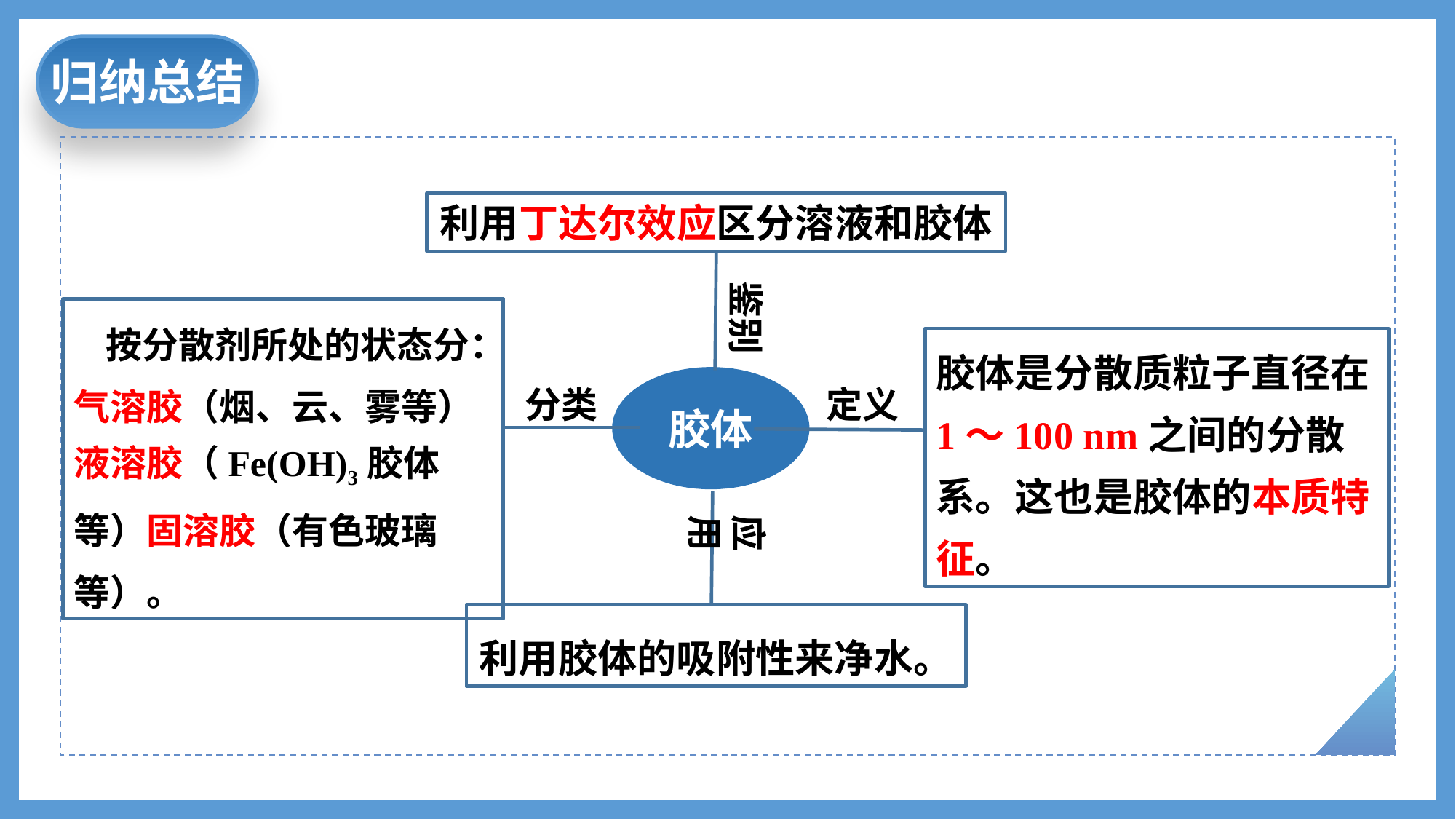

归纳总结
新知传授

利用丁达尔效应区分溶液和胶体
鉴别
按分散剂所处的状态分：气溶胶（烟、云、雾等）液溶胶（Fe(OH)3胶体等）固溶胶（有色玻璃等）。
胶体是分散质粒子直径在1～100 nm之间的分散系。这也是胶体的本质特征。
胶体
定义
分类
应用
利用胶体的吸附性来净水。